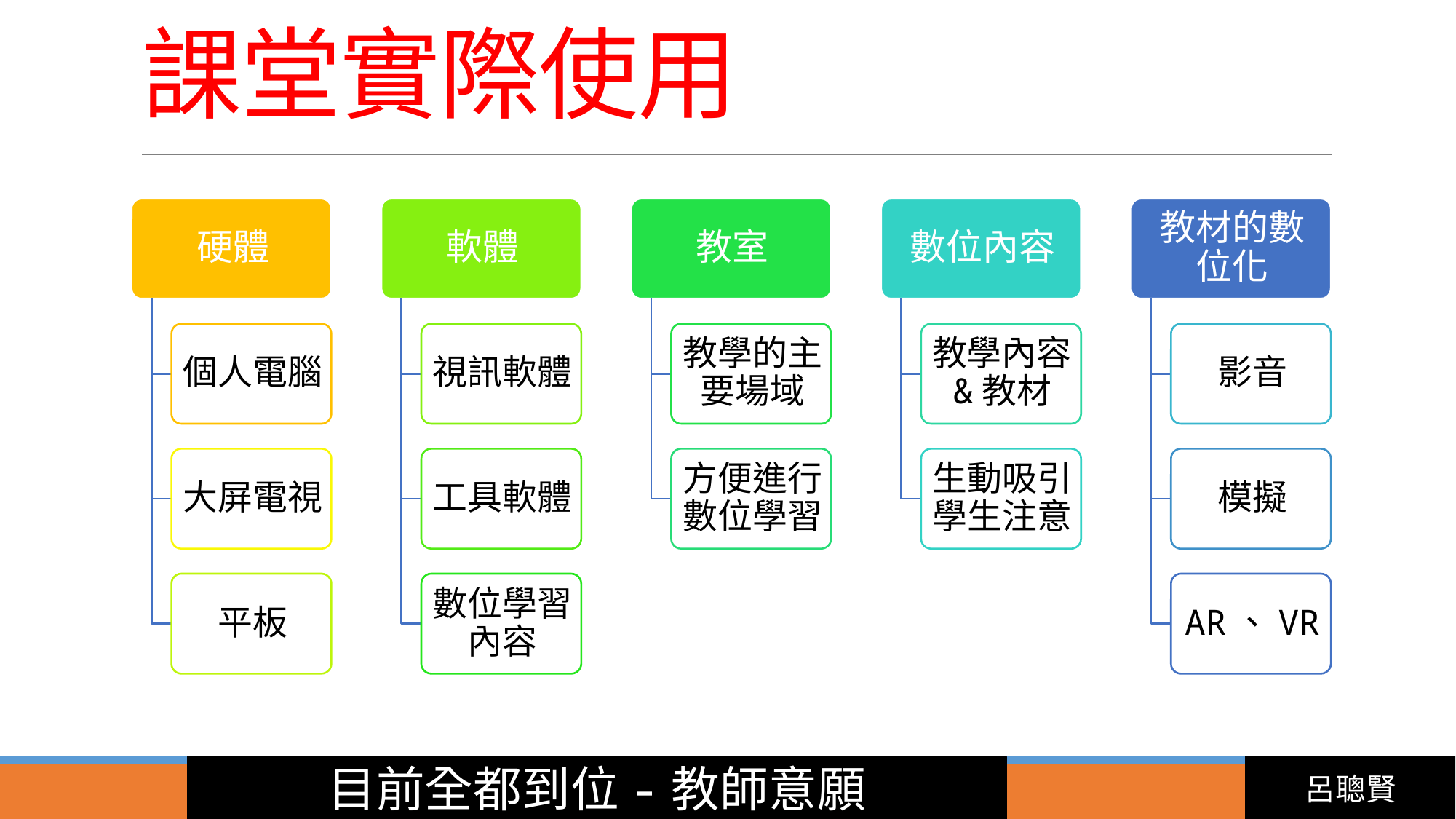

# 課堂實際使用
硬體
個人電腦
大屏電視
平板
軟體
視訊軟體
工具軟體
數位學習內容
教室
教學的主要場域
方便進行數位學習
數位內容
教學內容&教材
生動吸引學生注意
教材的數位化
影音
模擬
AR、VR
目前全都到位-教師意願